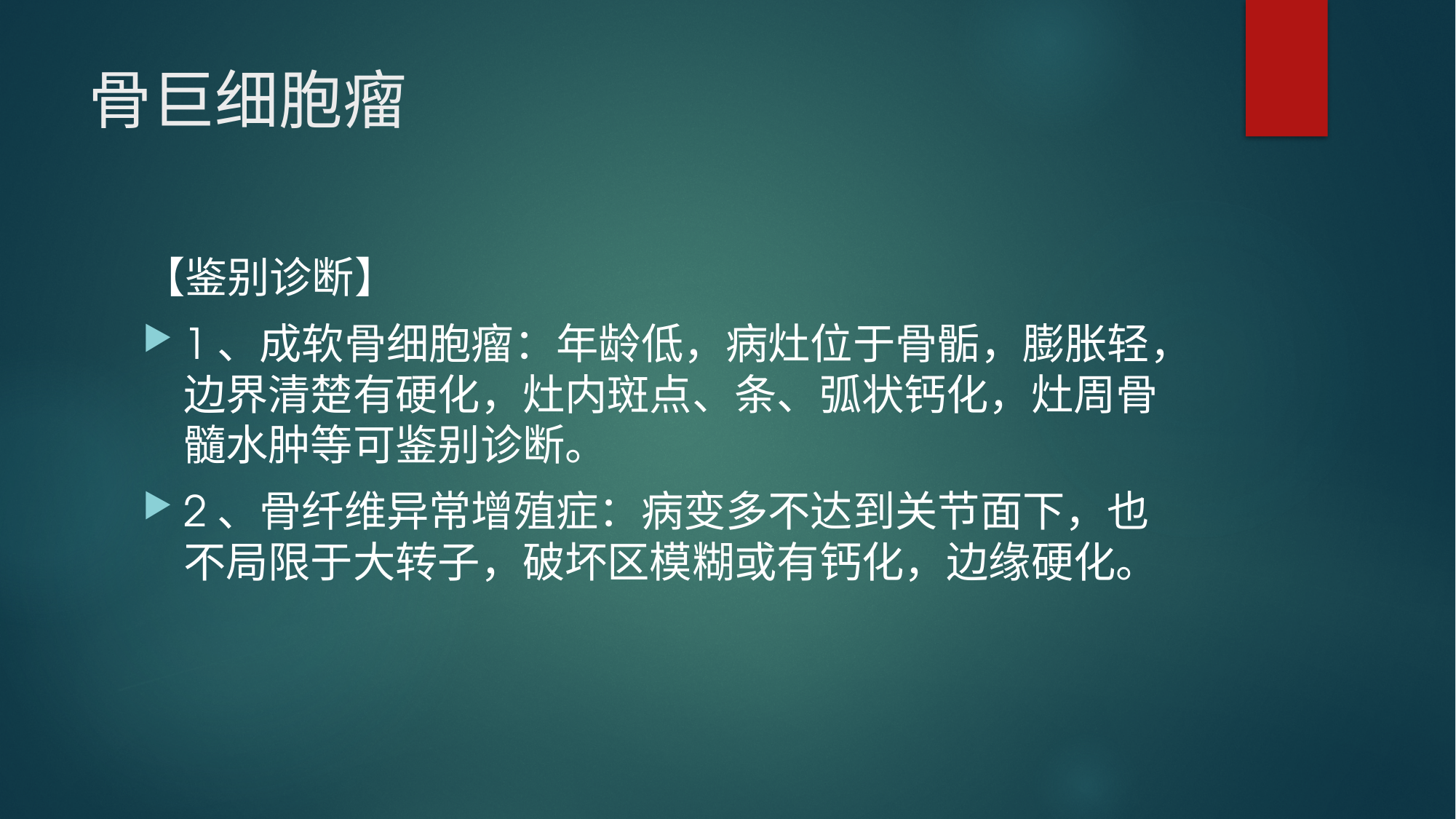

# 骨巨细胞瘤
【鉴别诊断】
1、成软骨细胞瘤：年龄低，病灶位于骨骺，膨胀轻，边界清楚有硬化，灶内斑点、条、弧状钙化，灶周骨髓水肿等可鉴别诊断。
2、骨纤维异常增殖症：病变多不达到关节面下，也不局限于大转子，破坏区模糊或有钙化，边缘硬化。